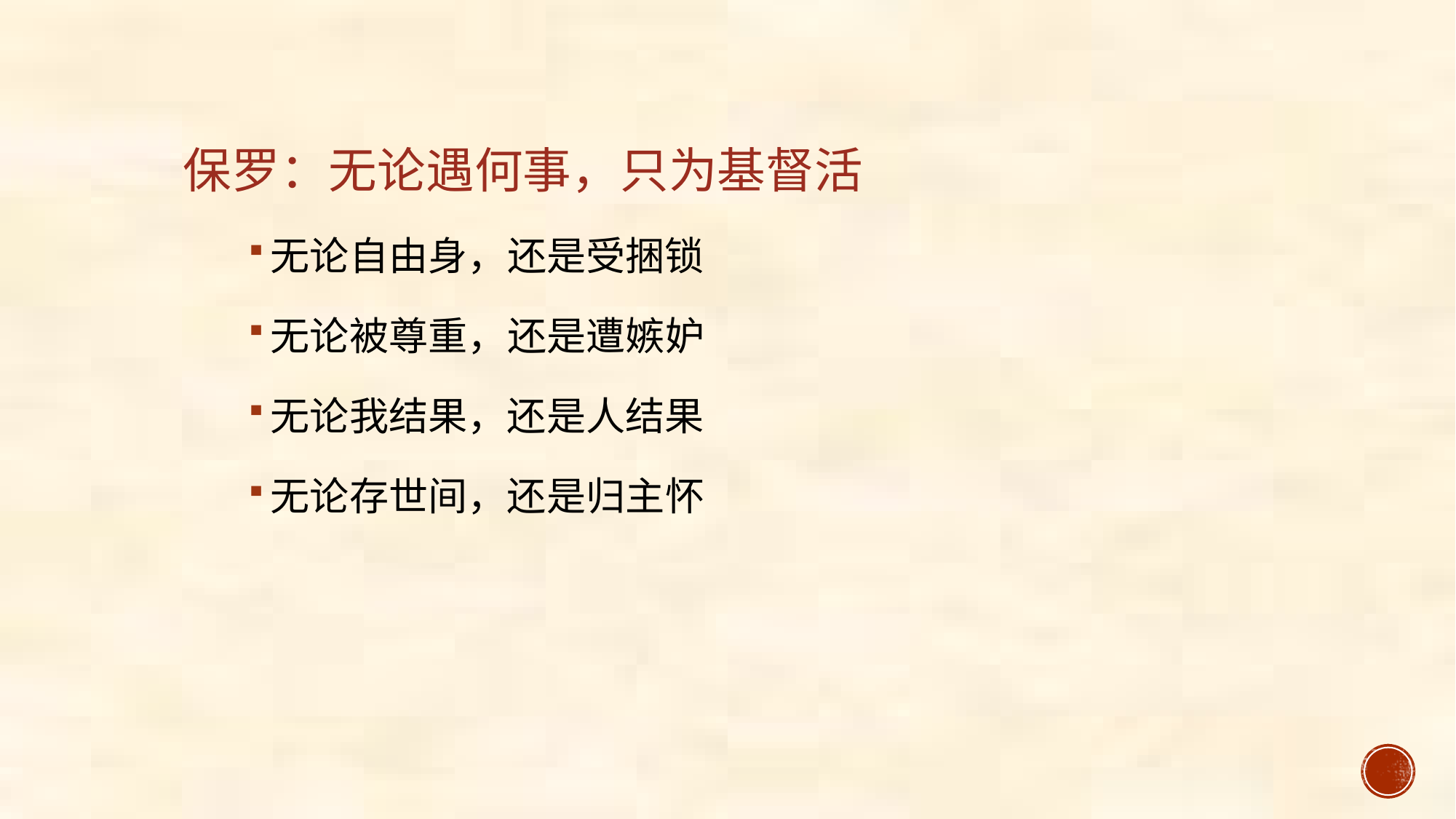

保罗：无论遇何事，只为基督活
无论自由身，还是受捆锁
无论被尊重，还是遭嫉妒
无论我结果，还是人结果
无论存世间，还是归主怀